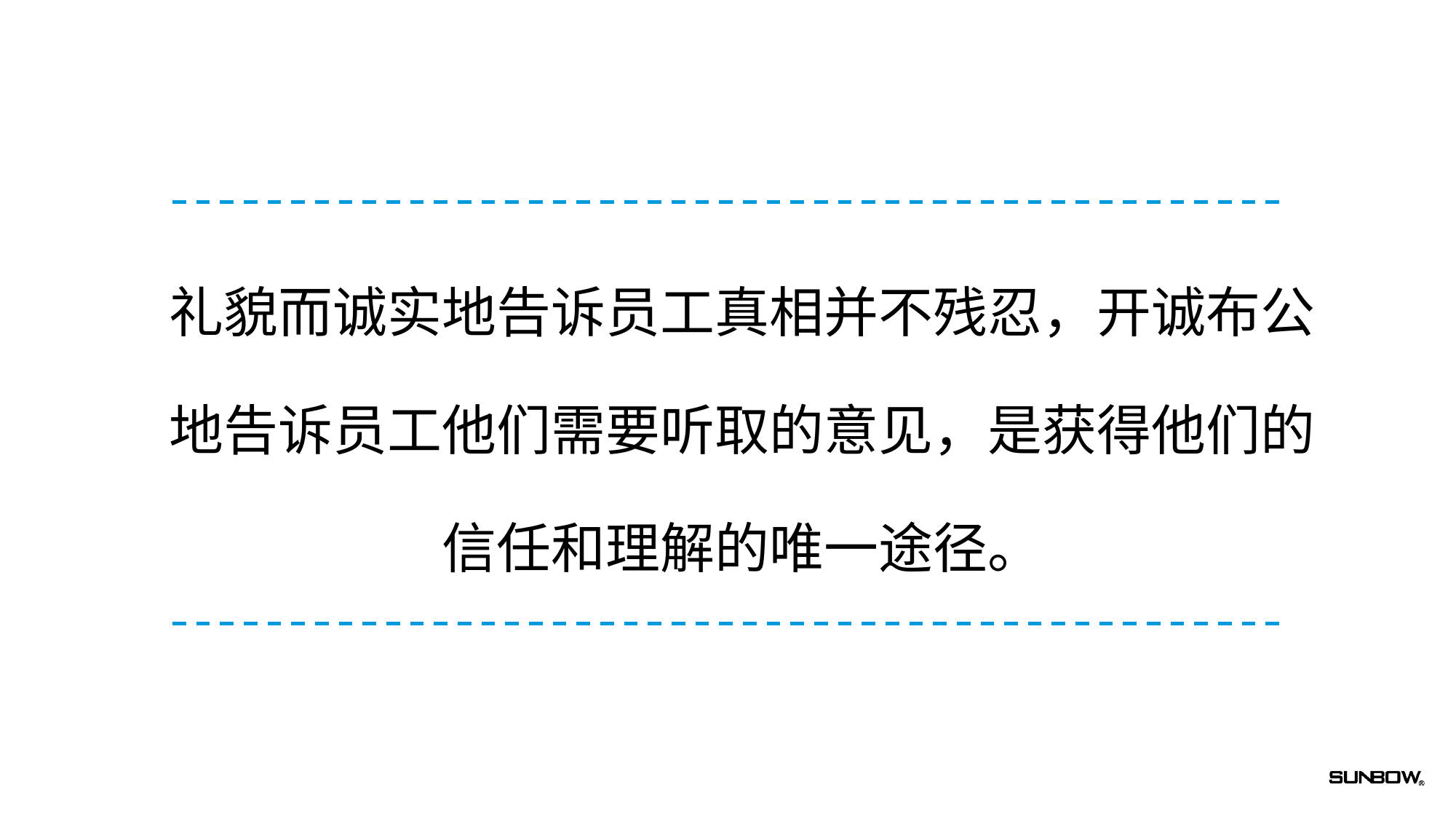

礼貌而诚实地告诉员工真相并不残忍，开诚布公地告诉员工他们需要听取的意见，是获得他们的信任和理解的唯一途径。
15